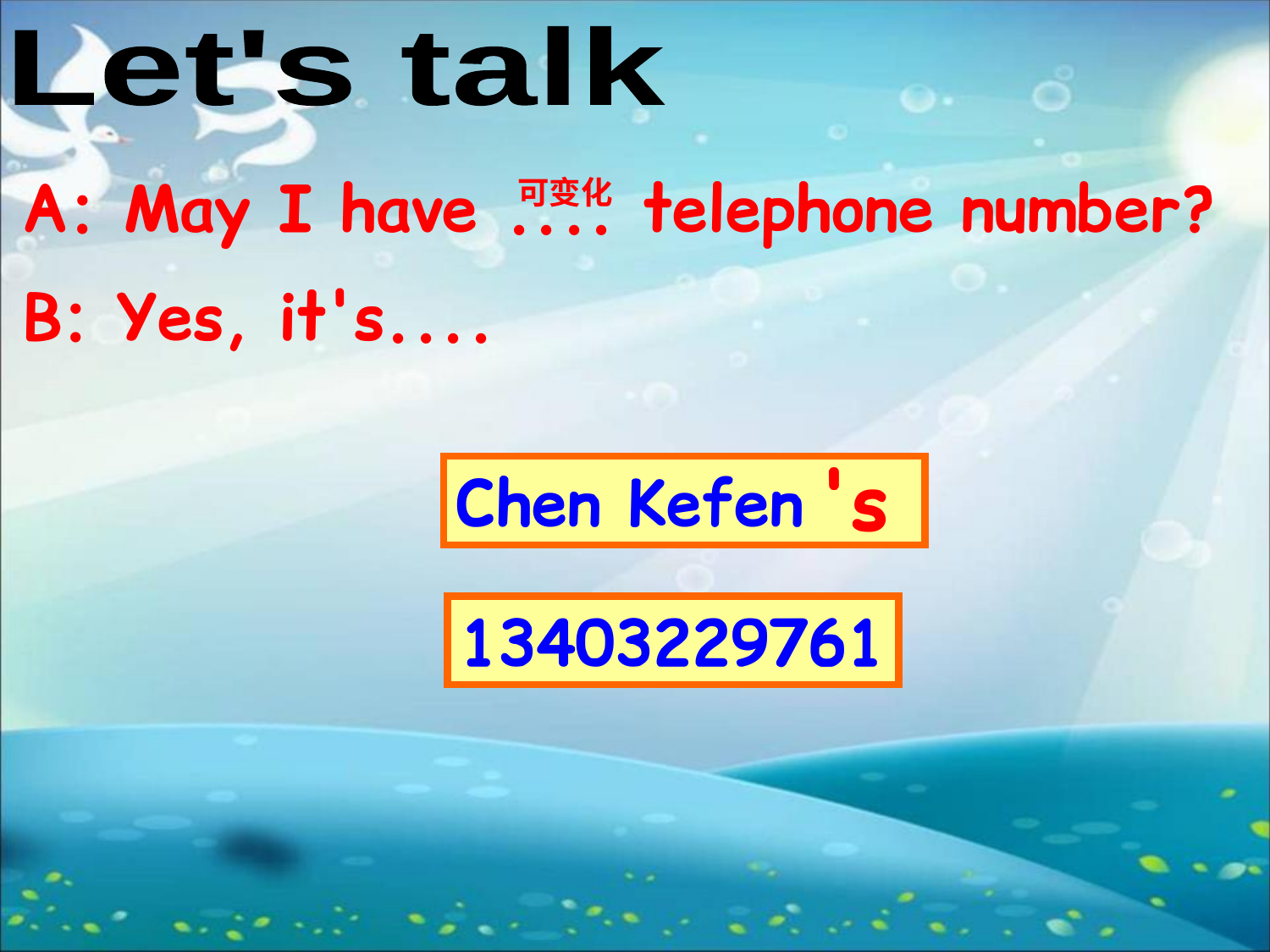

Let's talk
A: May I have .... telephone number?
B: Yes, it's....
可变化
's
Chen Kefen
13403229761
1.老师问学生，学生回答。2.Pairswork。
目的是巩固操练询问电话号码。